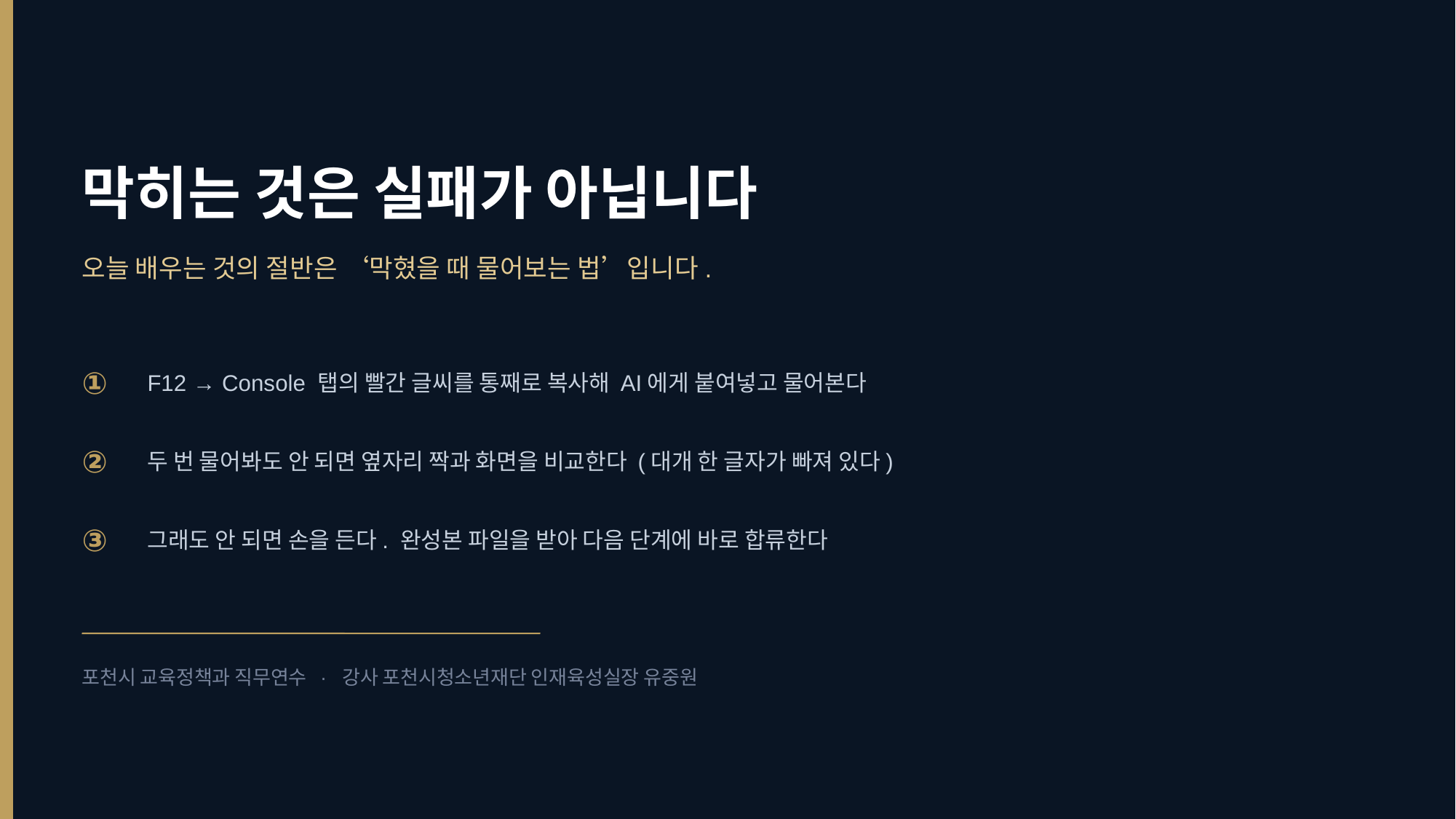

막히는 것은 실패가 아닙니다
오늘 배우는 것의 절반은 ‘막혔을 때 물어보는 법’입니다.
①
F12 → Console 탭의 빨간 글씨를 통째로 복사해 AI에게 붙여넣고 물어본다
②
두 번 물어봐도 안 되면 옆자리 짝과 화면을 비교한다 (대개 한 글자가 빠져 있다)
③
그래도 안 되면 손을 든다. 완성본 파일을 받아 다음 단계에 바로 합류한다

포천시 교육정책과 직무연수  ·  강사 포천시청소년재단 인재육성실장 유중원